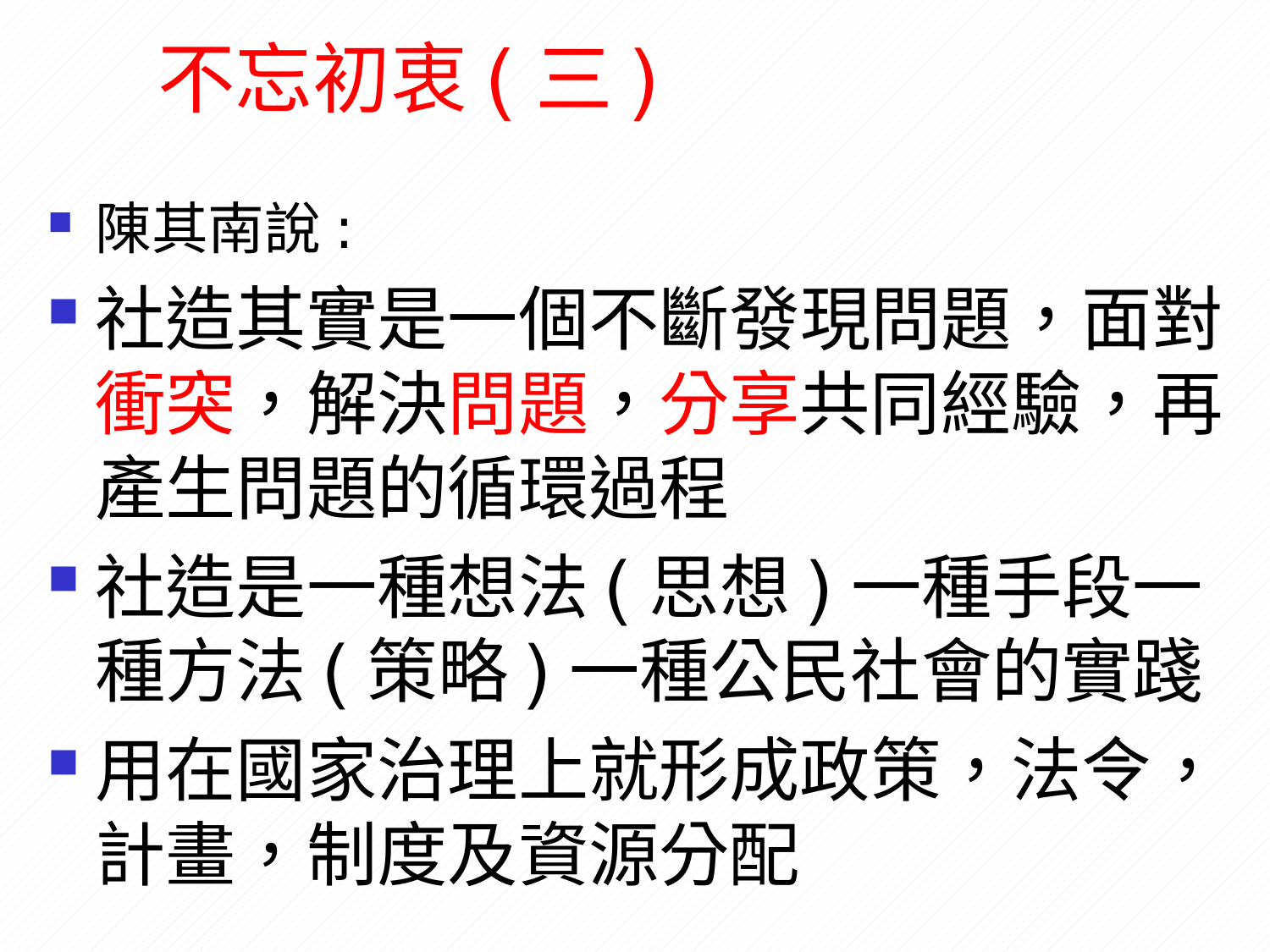

# 不忘初衷(三)
陳其南說:
社造其實是一個不斷發現問題，面對衝突，解決問題，分享共同經驗，再產生問題的循環過程
社造是一種想法(思想)一種手段一種方法(策略)一種公民社會的實踐
用在國家治理上就形成政策，法令，計畫，制度及資源分配